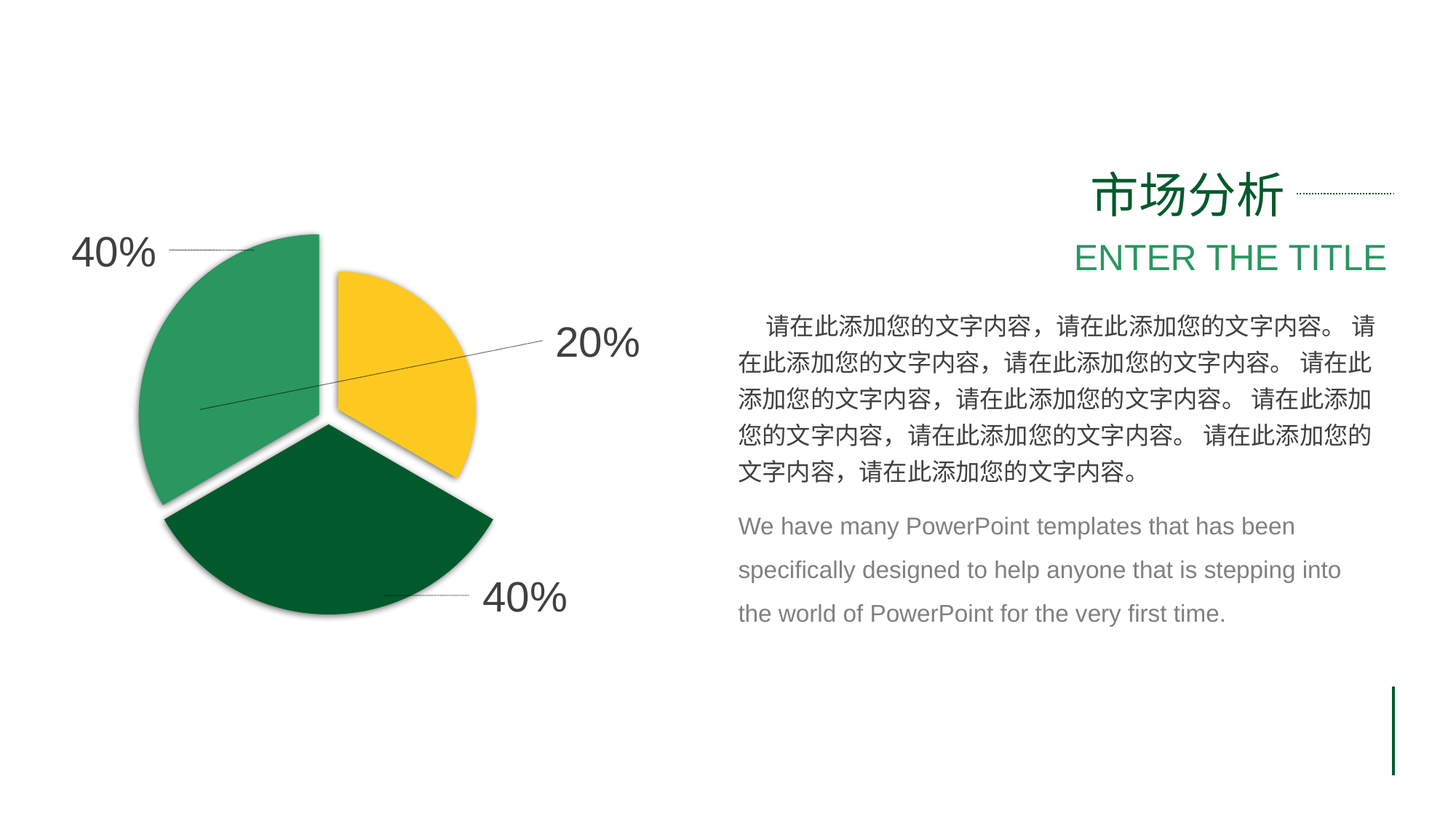

市场分析
40%
ENTER THE TITLE

    请在此添加您的文字内容，请在此添加您的文字内容。 请在此添加您的文字内容，请在此添加您的文字内容。 请在此添加您的文字内容，请在此添加您的文字内容。 请在此添加您的文字内容，请在此添加您的文字内容。 请在此添加您的文字内容，请在此添加您的文字内容。
20%
We have many PowerPoint templates that has been specifically designed to help anyone that is stepping into the world of PowerPoint for the very first time.
40%